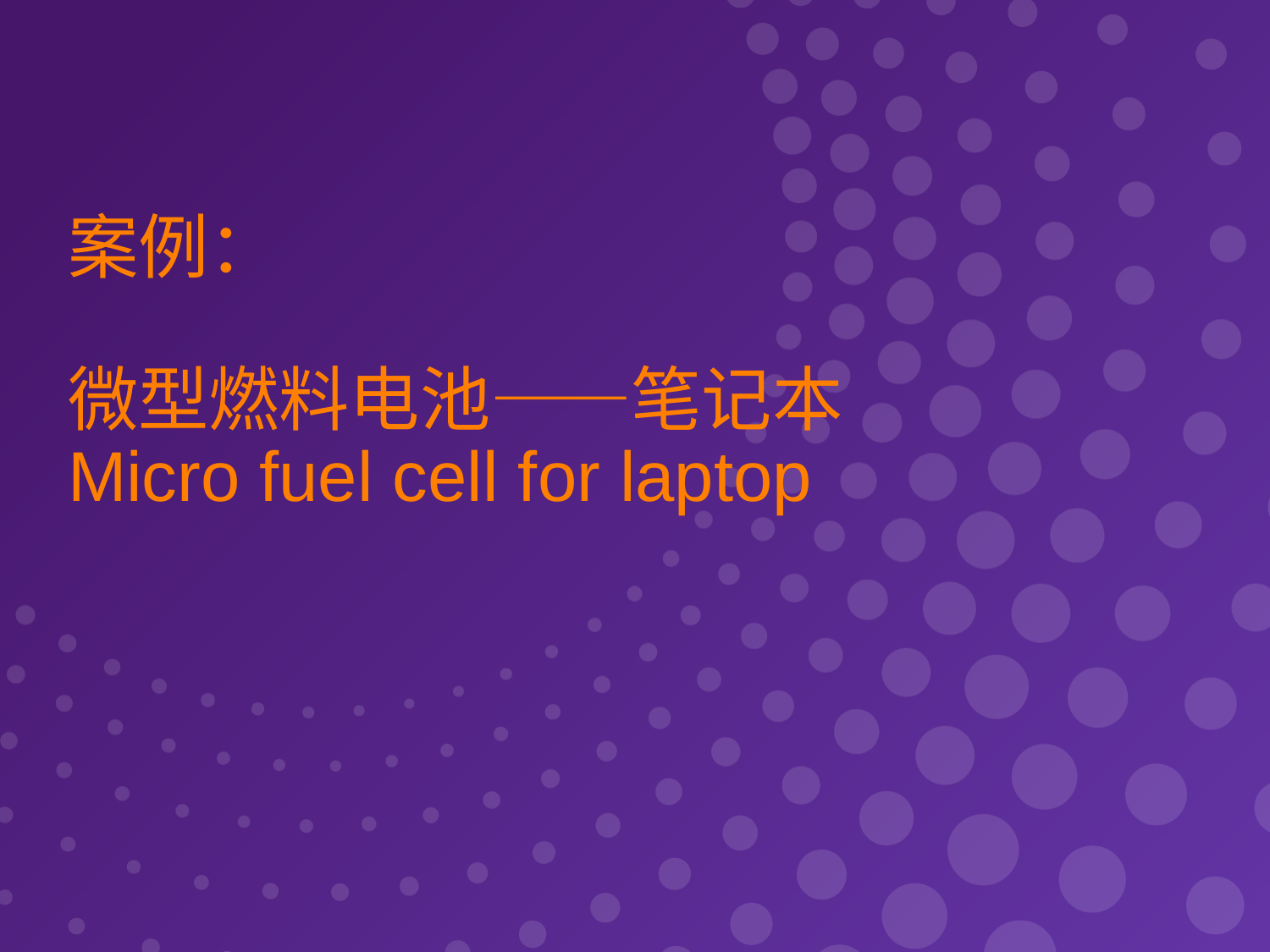

# 案例： 微型燃料电池——笔记本 Micro fuel cell for laptop